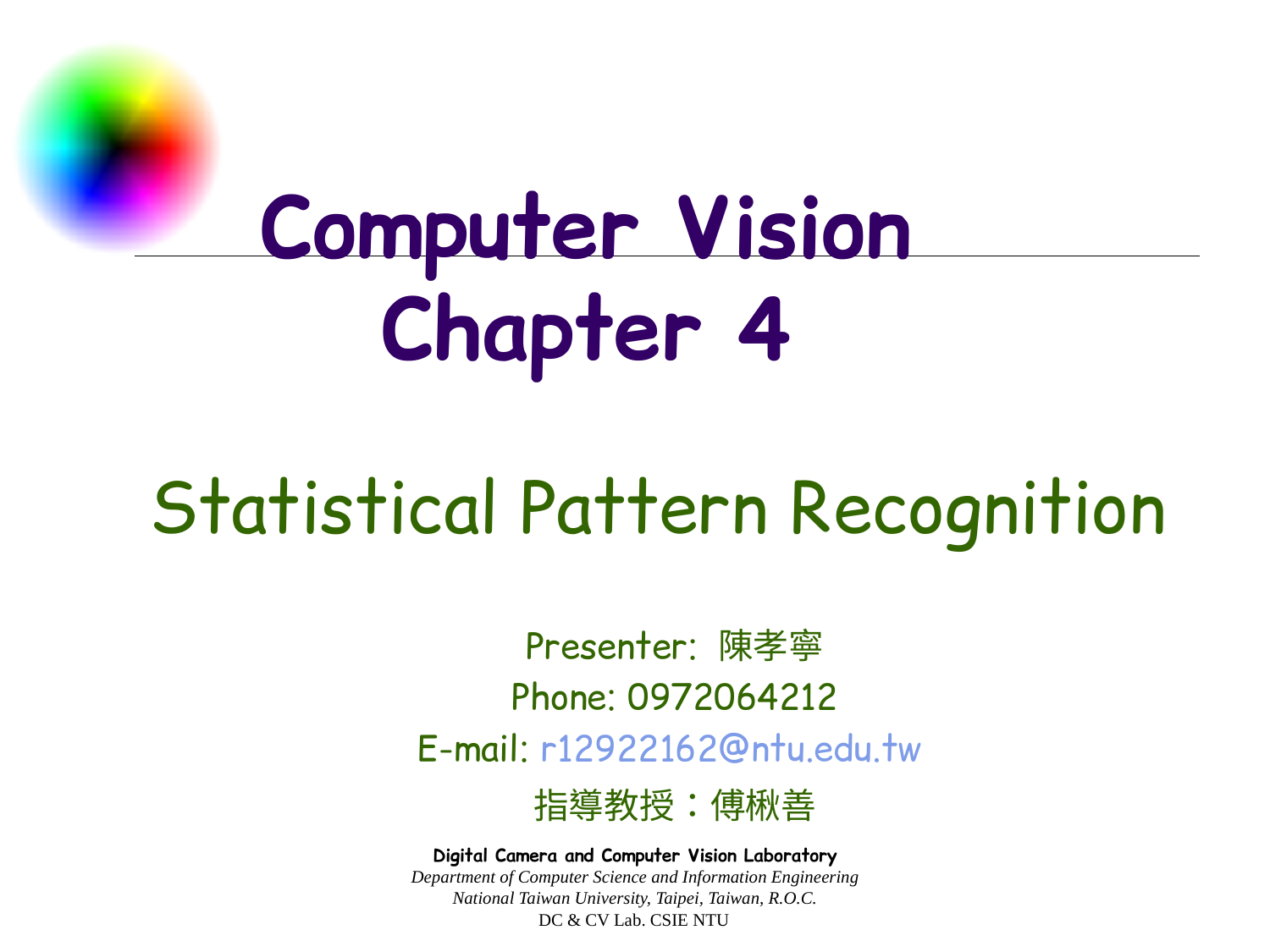

Computer Vision
Chapter 4
Statistical Pattern Recognition
Presenter: 陳孝寧
Phone: 0972064212
E-mail: r12922162@ntu.edu.tw
指導教授：傅楸善

Digital Camera and Computer Vision Laboratory
Department of Computer Science and Information Engineering
National Taiwan University, Taipei, Taiwan, R.O.C.
DC & CV Lab. CSIE NTU